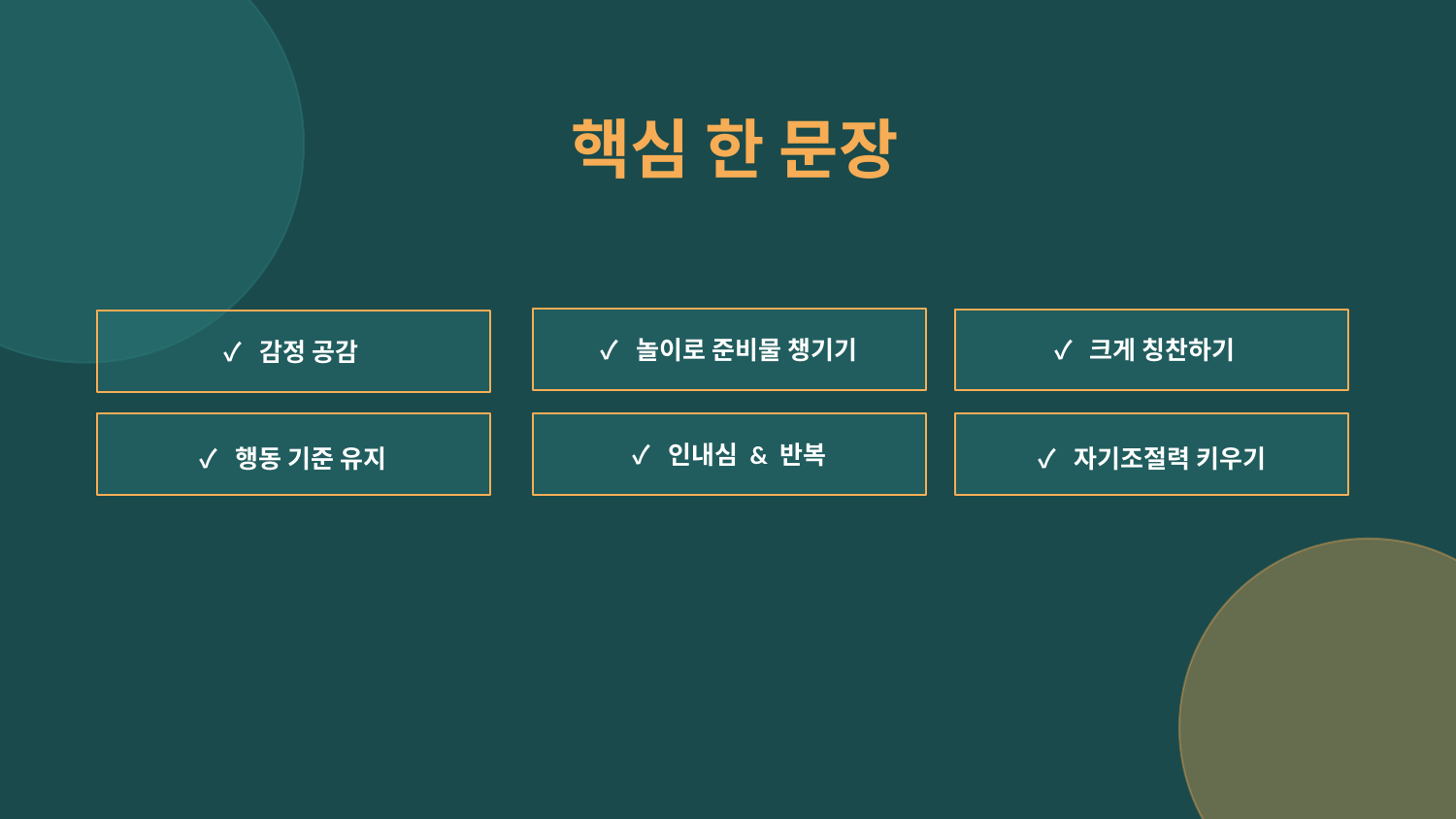

핵심 한 문장

✓  놀이로 준비물 챙기기
✓  크게 칭찬하기

✓  감정 공감

✓  인내심 & 반복

✓  자기조절력 키우기
✓  행동 기준 유지